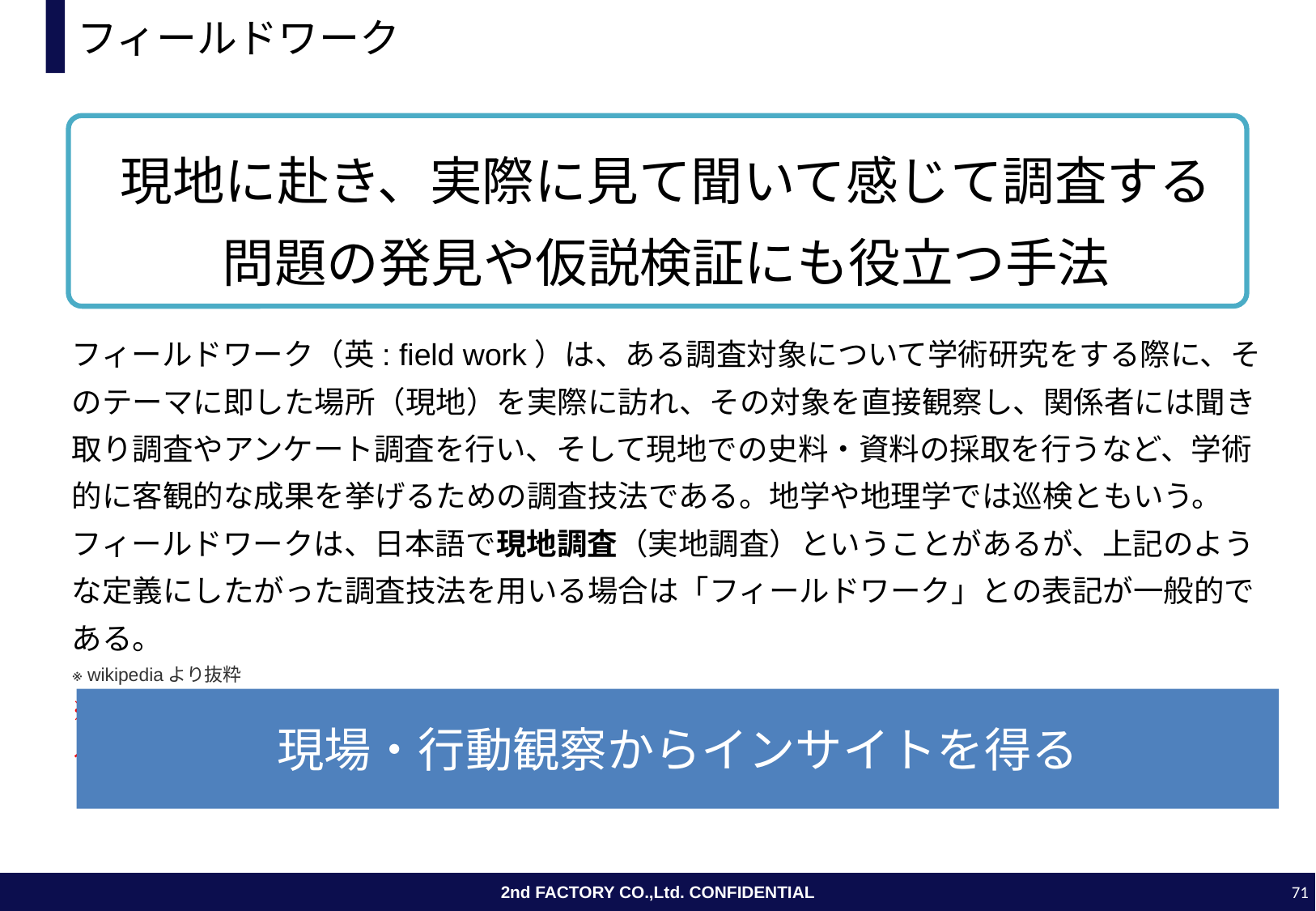

# フィールドワーク
現地に赴き、実際に見て聞いて感じて調査する
問題の発見や仮説検証にも役立つ手法
フィールドワーク（英: field work）は、ある調査対象について学術研究をする際に、そのテーマに即した場所（現地）を実際に訪れ、その対象を直接観察し、関係者には聞き取り調査やアンケート調査を行い、そして現地での史料・資料の採取を行うなど、学術的に客観的な成果を挙げるための調査技法である。地学や地理学では巡検ともいう。
フィールドワークは、日本語で現地調査（実地調査）ということがあるが、上記のような定義にしたがった調査技法を用いる場合は「フィールドワーク」との表記が一般的である。
※wikipediaより抜粋
※フィールドワーク対象の管理者や観察対象に対して、調査や撮影許可を事前に取ってから実施するようにしてください。
現場・行動観察からインサイトを得る